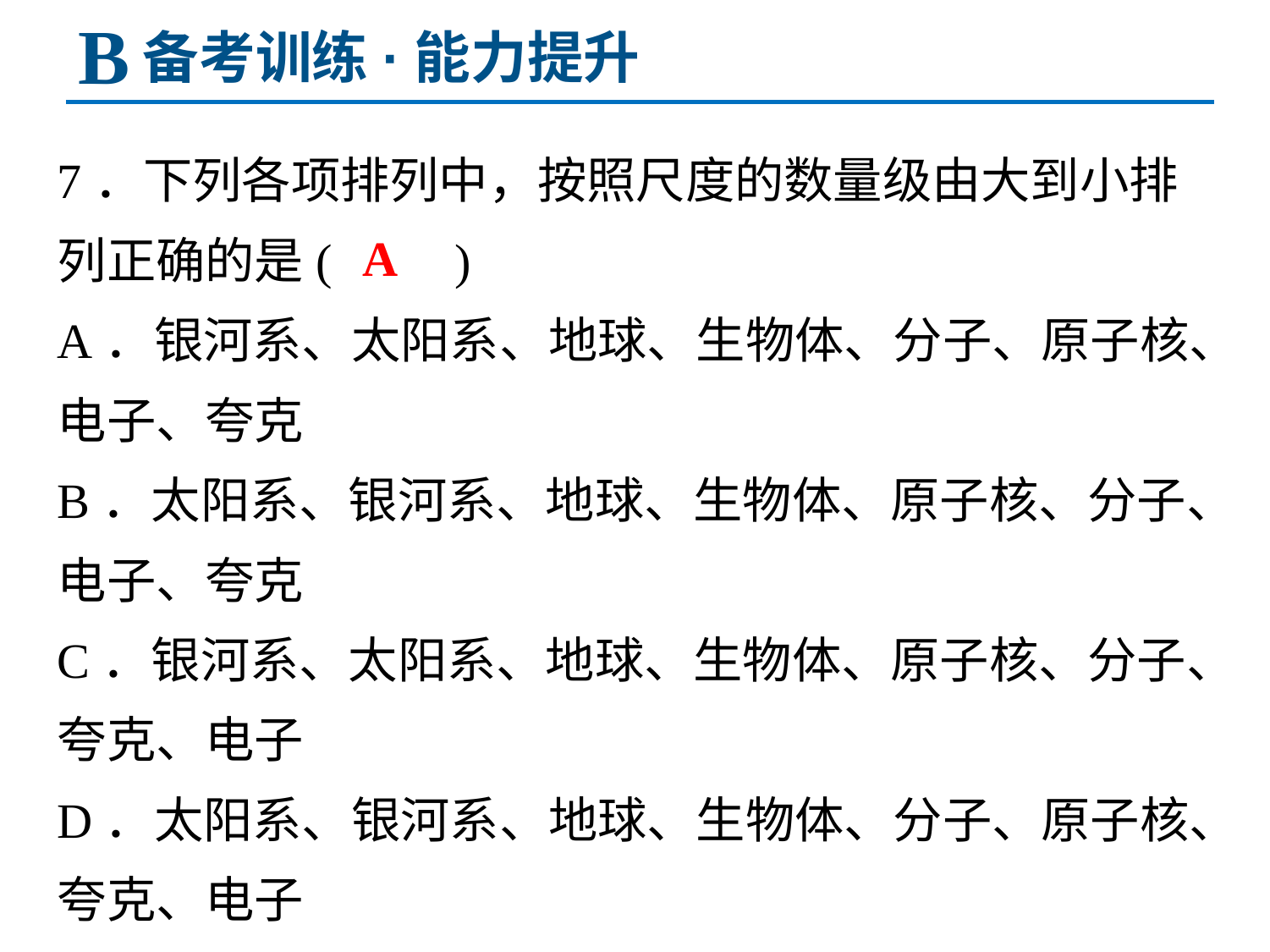

B
备考训练·能力提升
7．下列各项排列中，按照尺度的数量级由大到小排列正确的是(          )
A．银河系、太阳系、地球、生物体、分子、原子核、电子、夸克
B．太阳系、银河系、地球、生物体、原子核、分子、电子、夸克
C．银河系、太阳系、地球、生物体、原子核、分子、夸克、电子
D．太阳系、银河系、地球、生物体、分子、原子核、夸克、电子
A